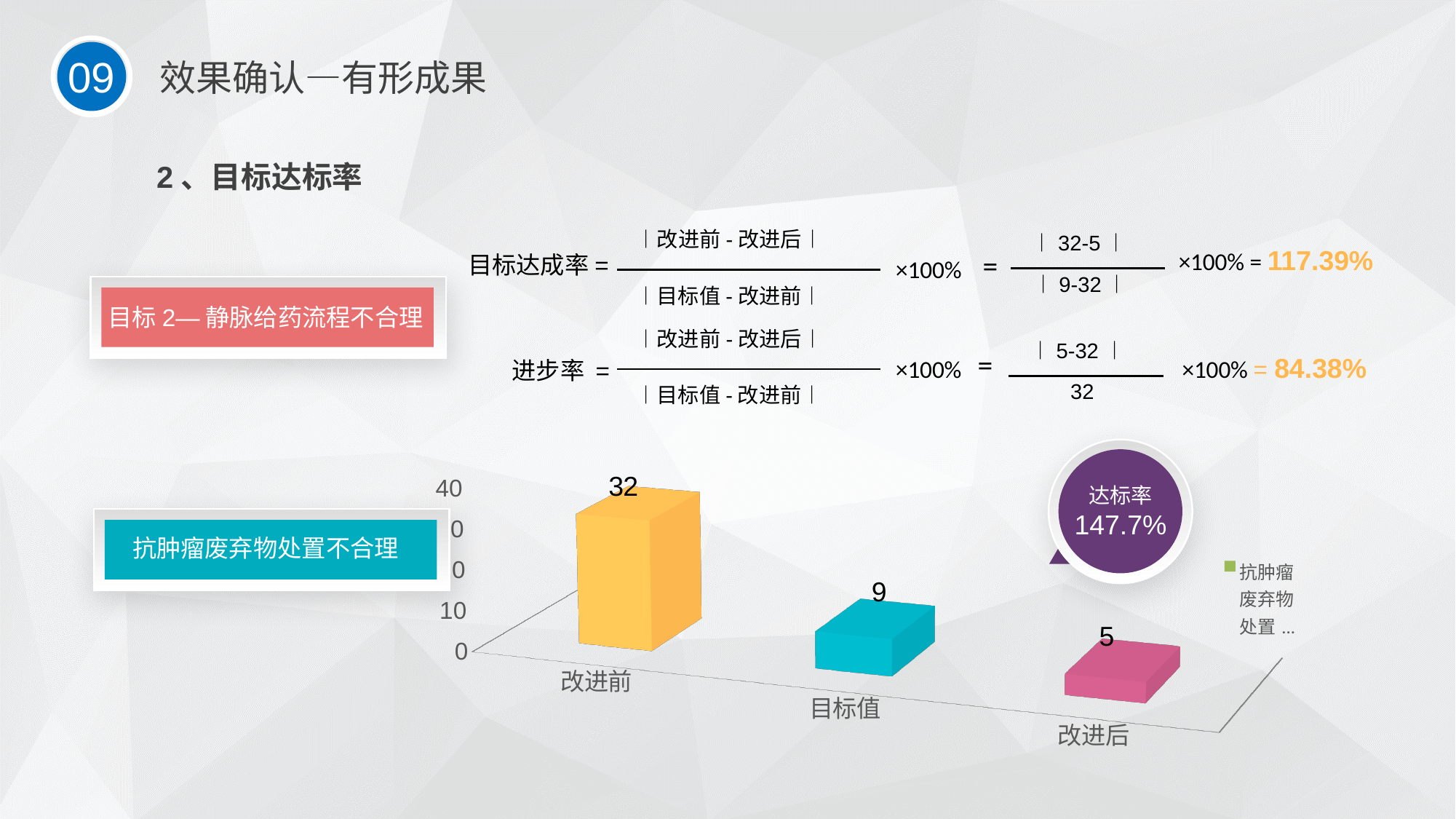

效果确认—有形成果
2、目标达标率
 ︱改进前-改进后︱
︱32-5︱
︱9-32︱
×100% = 117.39%
=
目标达成率=
×100%
︱目标值-改进前︱
 ︱改进前-改进后︱
︱5-32︱
32
=
×100% = 84.38%
×100%
进步率 =
︱目标值-改进前︱

目标2—静脉给药流程不合理

[unsupported chart]

达标率
147.7%

抗肿瘤废弃物处置不合理